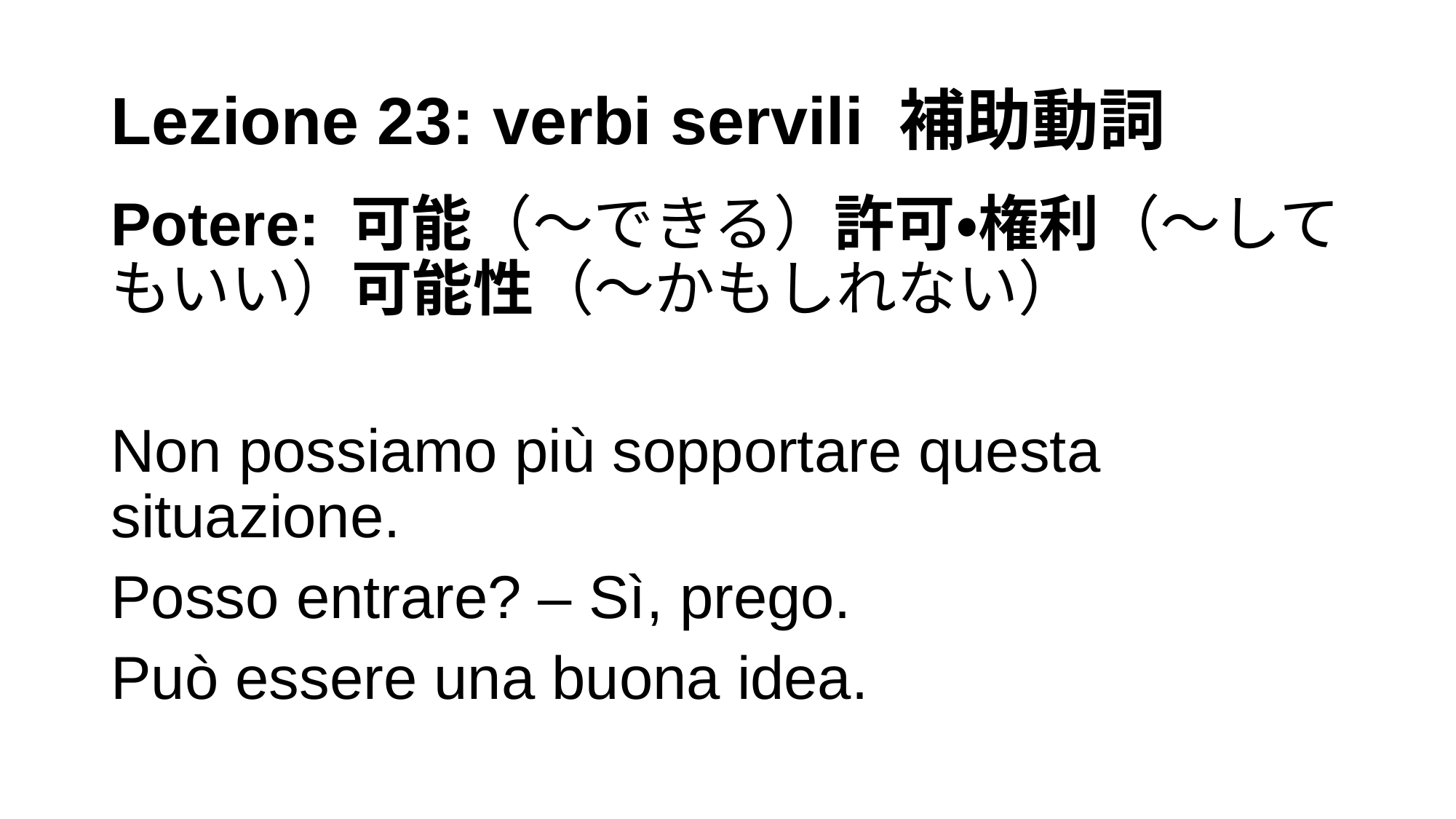

# Lezione 23: verbi servili 補助動詞
Potere: 可能（～できる）許可・権利（～してもいい）可能性（～かもしれない）

Non possiamo più sopportare questa situazione.
Posso entrare? – Sì, prego.
Può essere una buona idea.